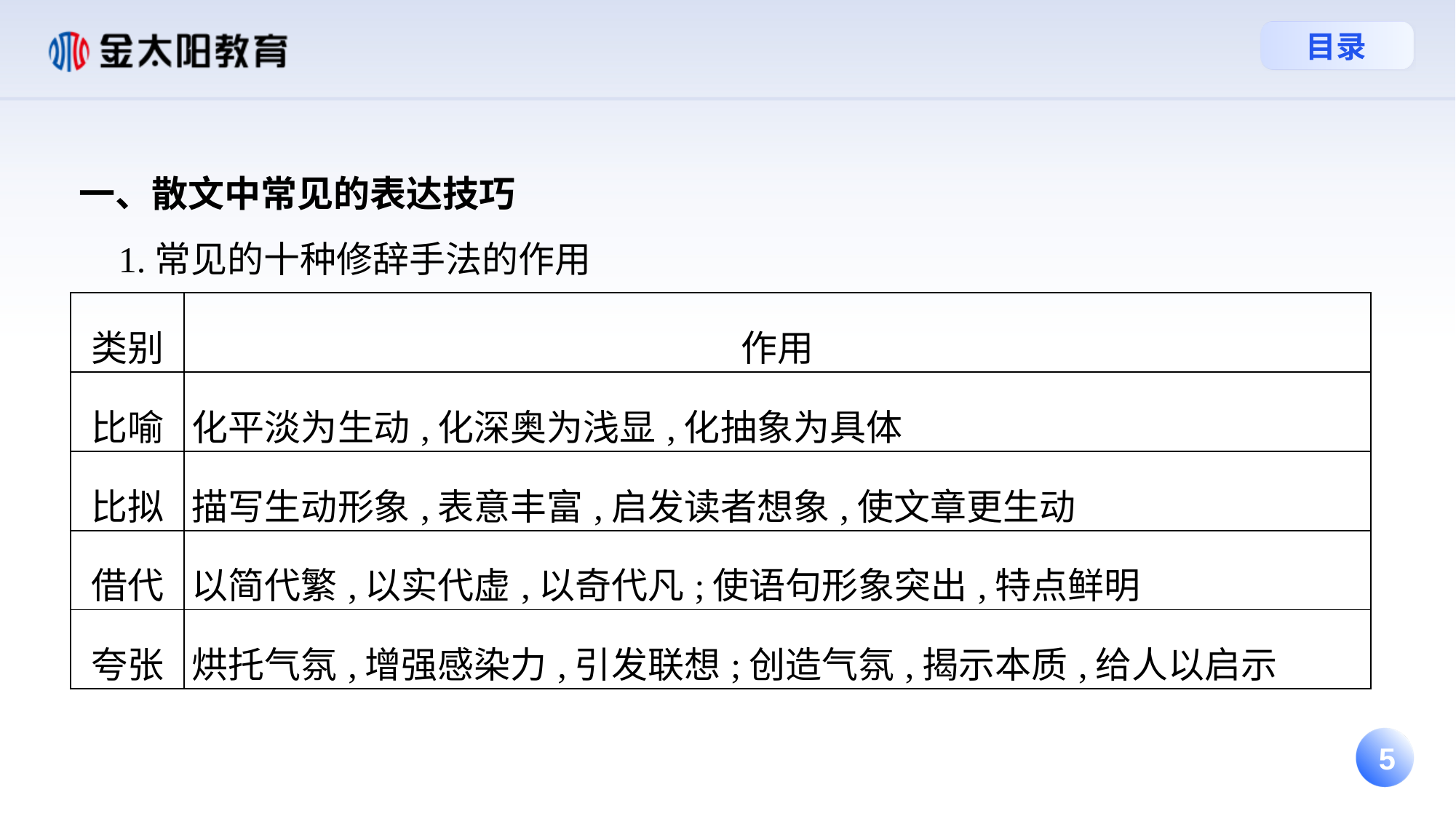

一、散文中常见的表达技巧
        1.常见的十种修辞手法的作用

| 类别 | 作用 |
| --- | --- |
| 比喻 | 化平淡为生动,化深奥为浅显,化抽象为具体 |
| 比拟 | 描写生动形象,表意丰富,启发读者想象,使文章更生动 |
| 借代 | 以简代繁,以实代虚,以奇代凡;使语句形象突出,特点鲜明 |
| 夸张 | 烘托气氛,增强感染力,引发联想;创造气氛,揭示本质,给人以启示 |